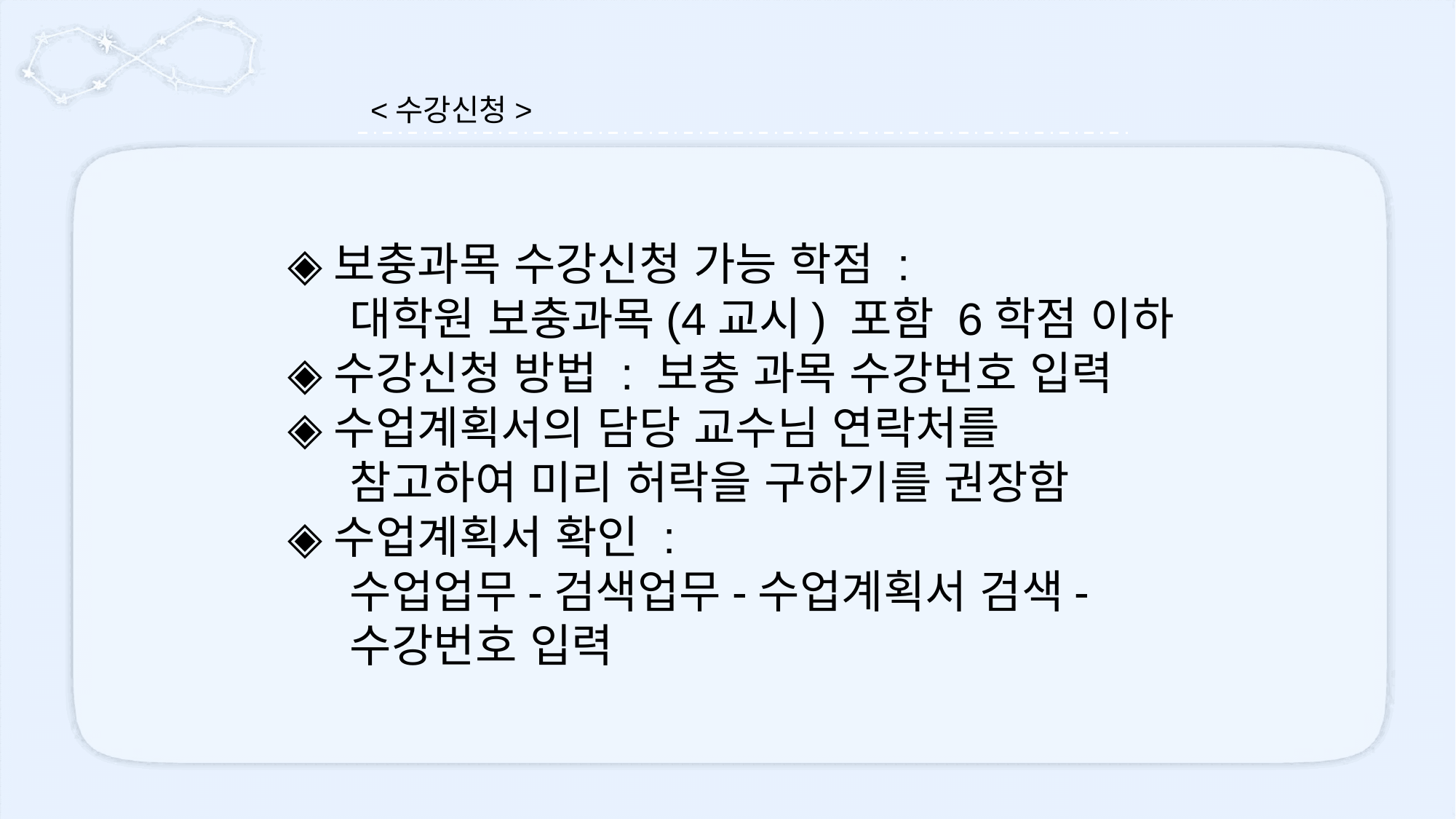

<수강신청>
◈보충과목 수강신청 가능 학점 :
    대학원 보충과목(4교시) 포함 6학점 이하
◈수강신청 방법 : 보충 과목 수강번호 입력
◈수업계획서의 담당 교수님 연락처를
    참고하여 미리 허락을 구하기를 권장함
◈수업계획서 확인 :
    수업업무-검색업무-수업계획서 검색-
    수강번호 입력